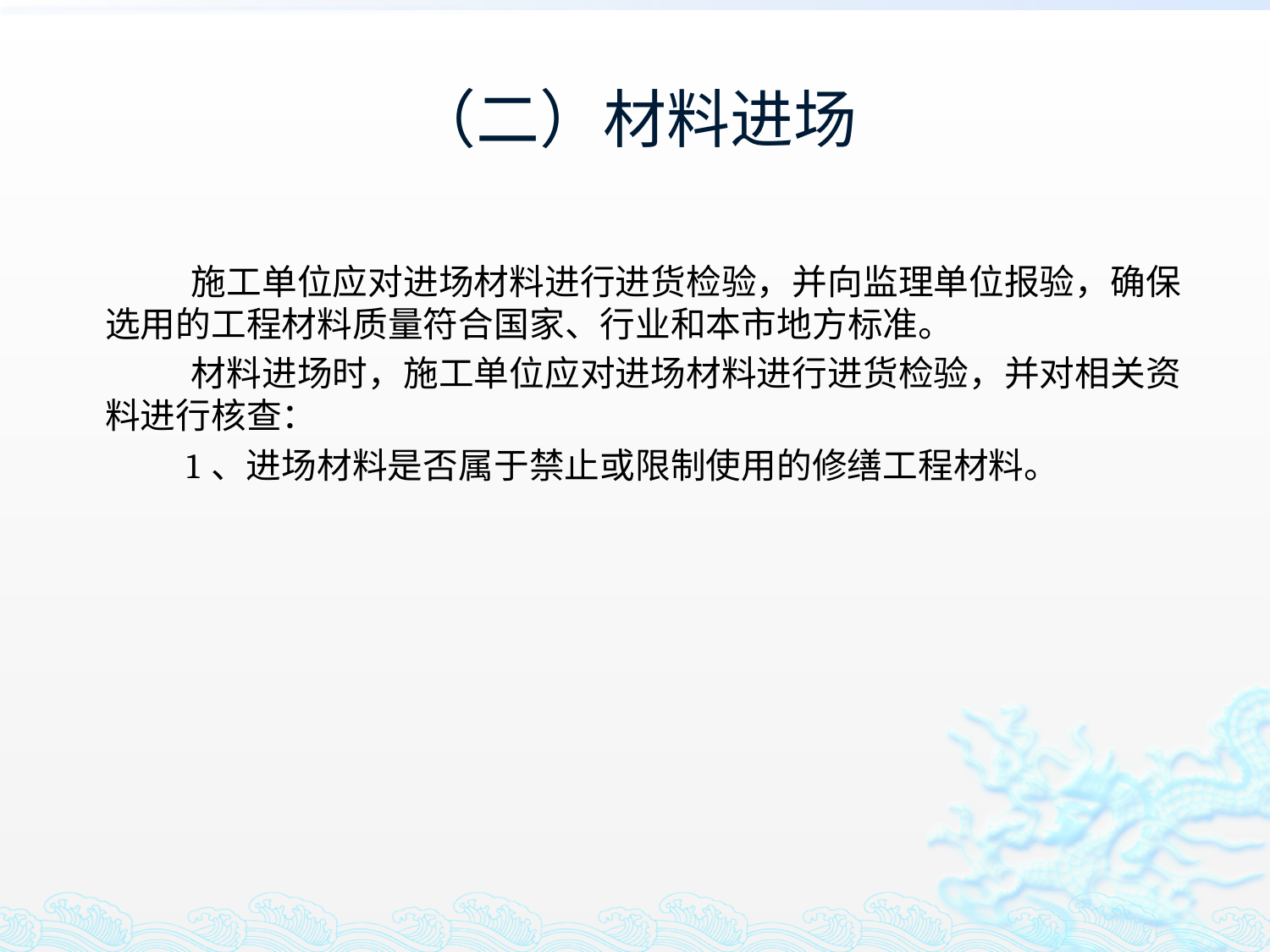

（二）材料进场

                施工单位应对进场材料进行进货检验，并向监理单位报验，确保选用的工程材料质量符合国家、行业和本市地方标准。
                材料进场时，施工单位应对进场材料进行进货检验，并对相关资料进行核查：
                1、进场材料是否属于禁止或限制使用的修缮工程材料。